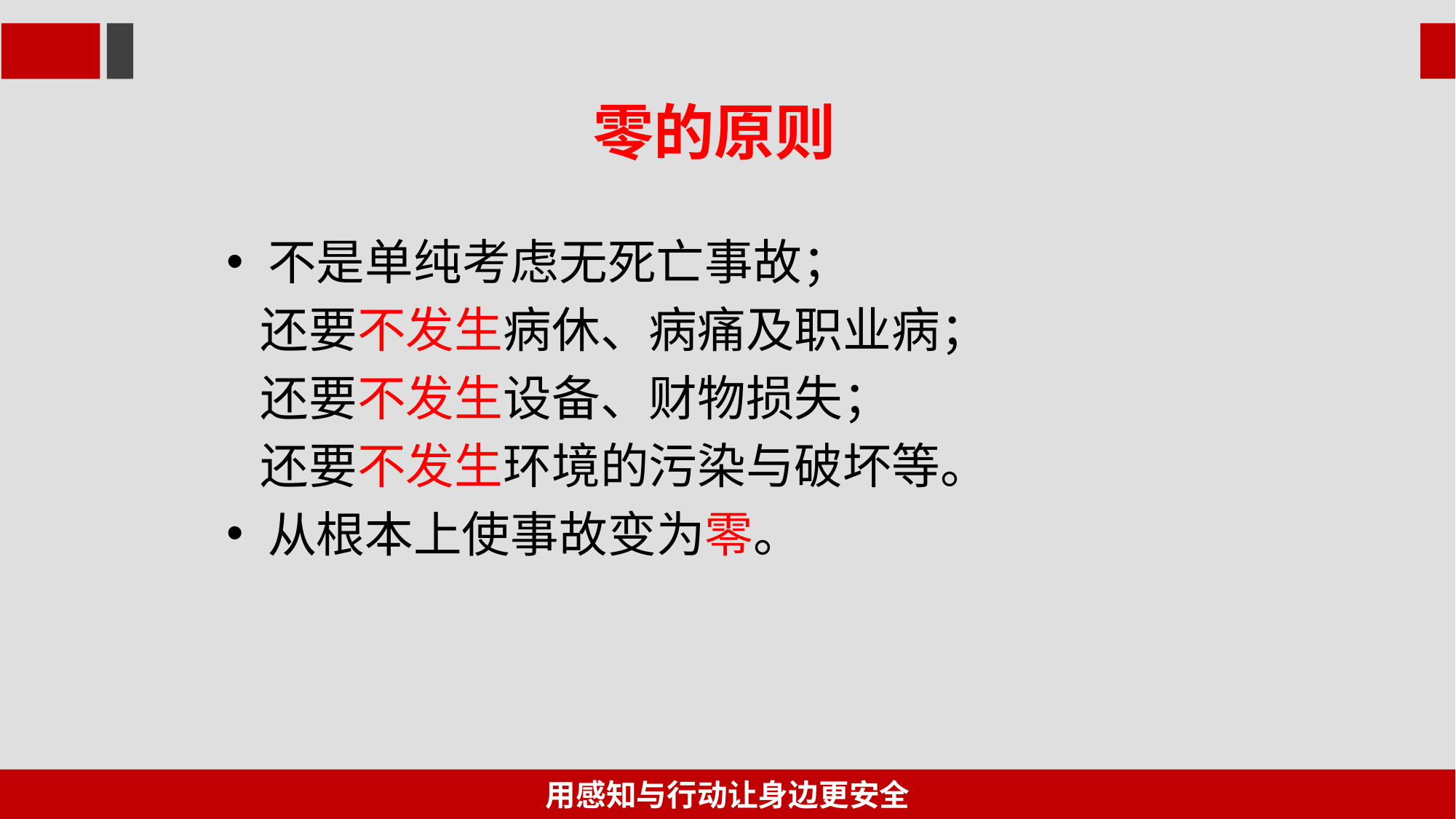

零的原则
不是单纯考虑无死亡事故；
  还要不发生病休、病痛及职业病；
  还要不发生设备、财物损失；
  还要不发生环境的污染与破坏等。
从根本上使事故变为零。